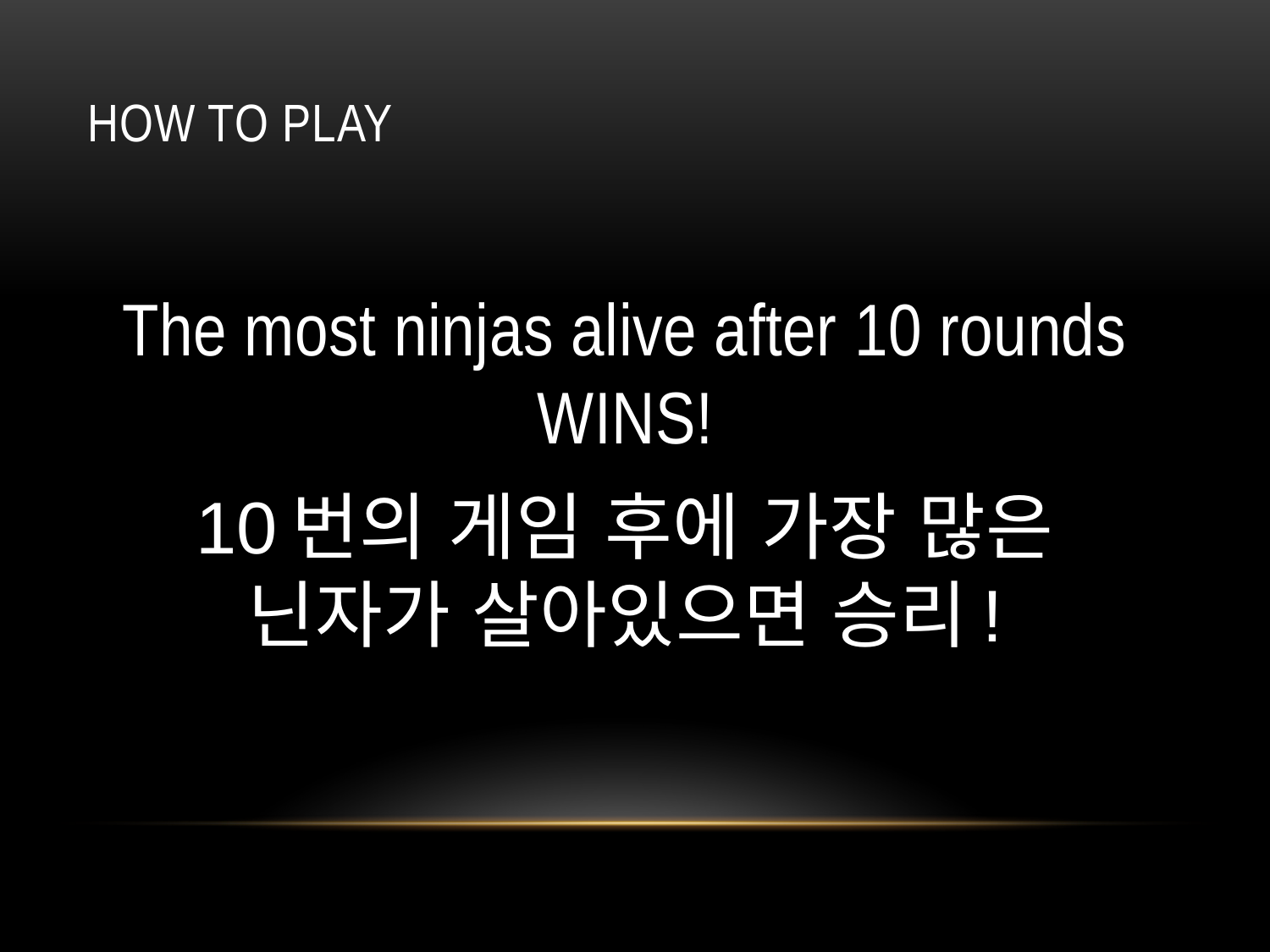

# How to play

The most ninjas alive after 10 rounds WINS!
10번의 게임 후에 가장 많은 닌자가 살아있으면 승리!